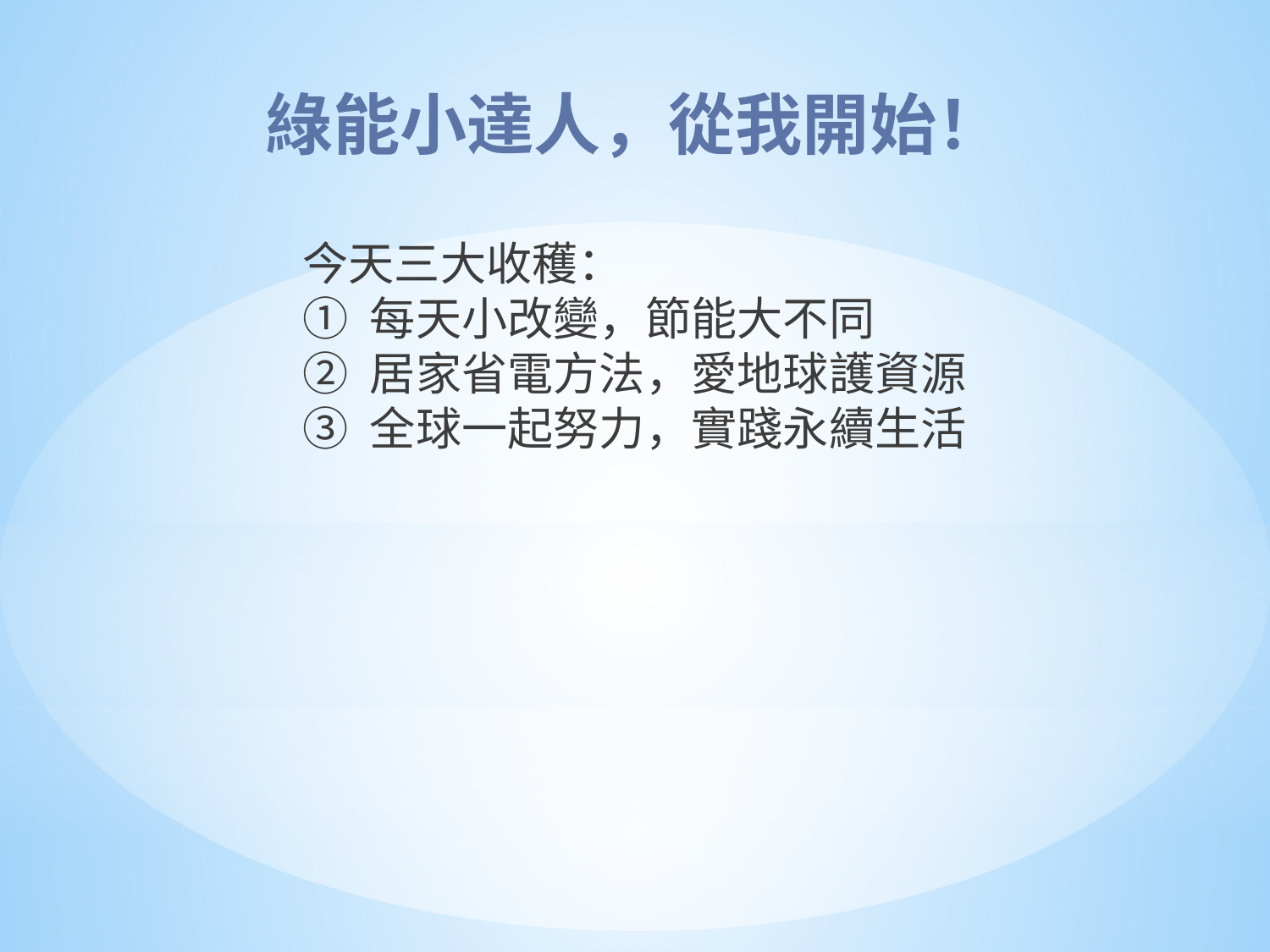

綠能小達人，從我開始！

今天三大收穫：
① 每天小改變，節能大不同
② 居家省電方法，愛地球護資源
③ 全球一起努力，實踐永續生活
#